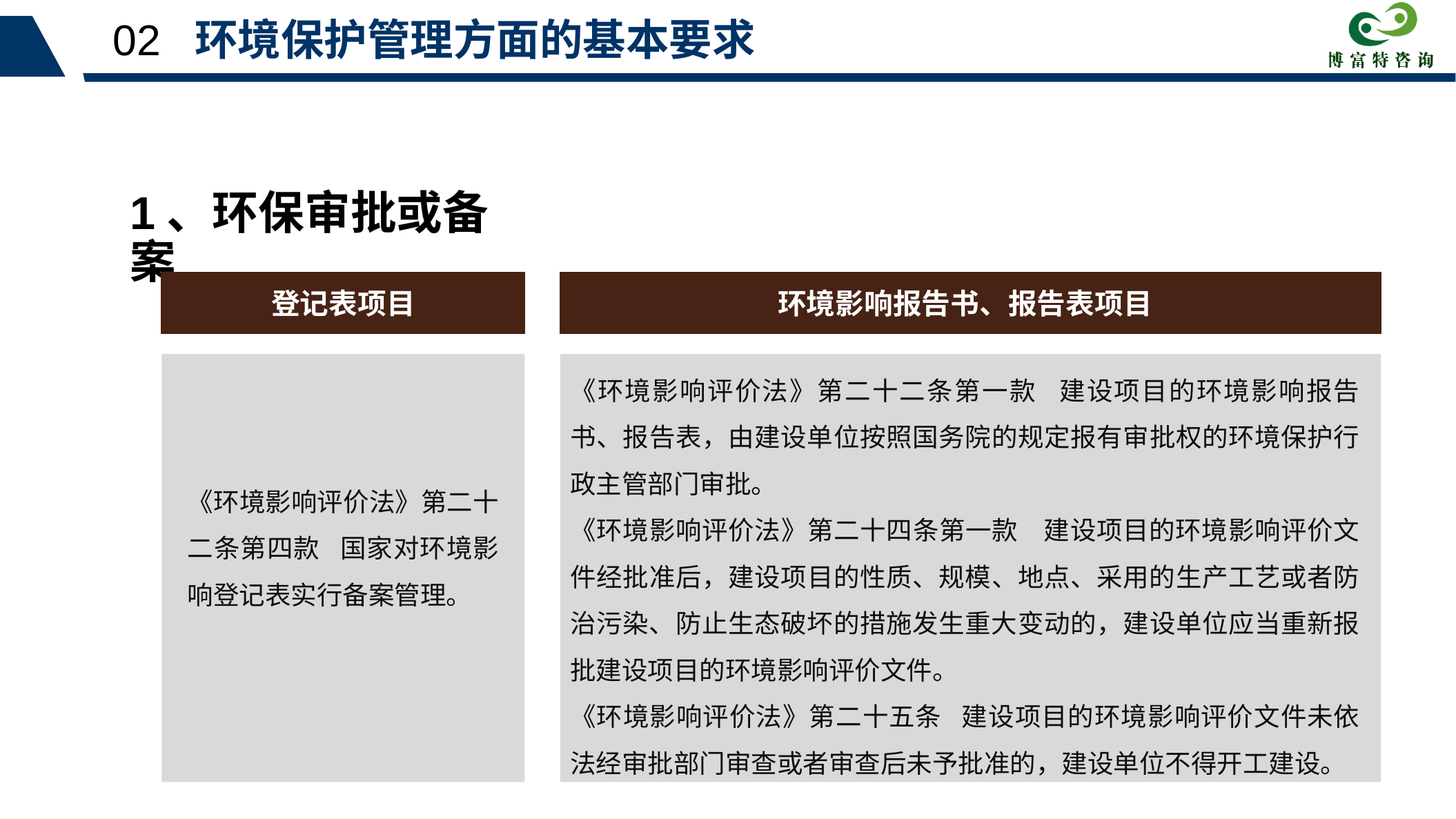

02  环境保护管理方面的基本要求

1、环保审批或备案

登记表项目
环境影响报告书、报告表项目

《环境影响评价法》第二十二条第一款   建设项目的环境影响报告书、报告表，由建设单位按照国务院的规定报有审批权的环境保护行政主管部门审批。
《环境影响评价法》第二十四条第一款    建设项目的环境影响评价文件经批准后，建设项目的性质、规模、地点、采用的生产工艺或者防治污染、防止生态破坏的措施发生重大变动的，建设单位应当重新报批建设项目的环境影响评价文件。
《环境影响评价法》第二十五条   建设项目的环境影响评价文件未依法经审批部门审查或者审查后未予批准的，建设单位不得开工建设。

《环境影响评价法》第二十二条第四款   国家对环境影响登记表实行备案管理。